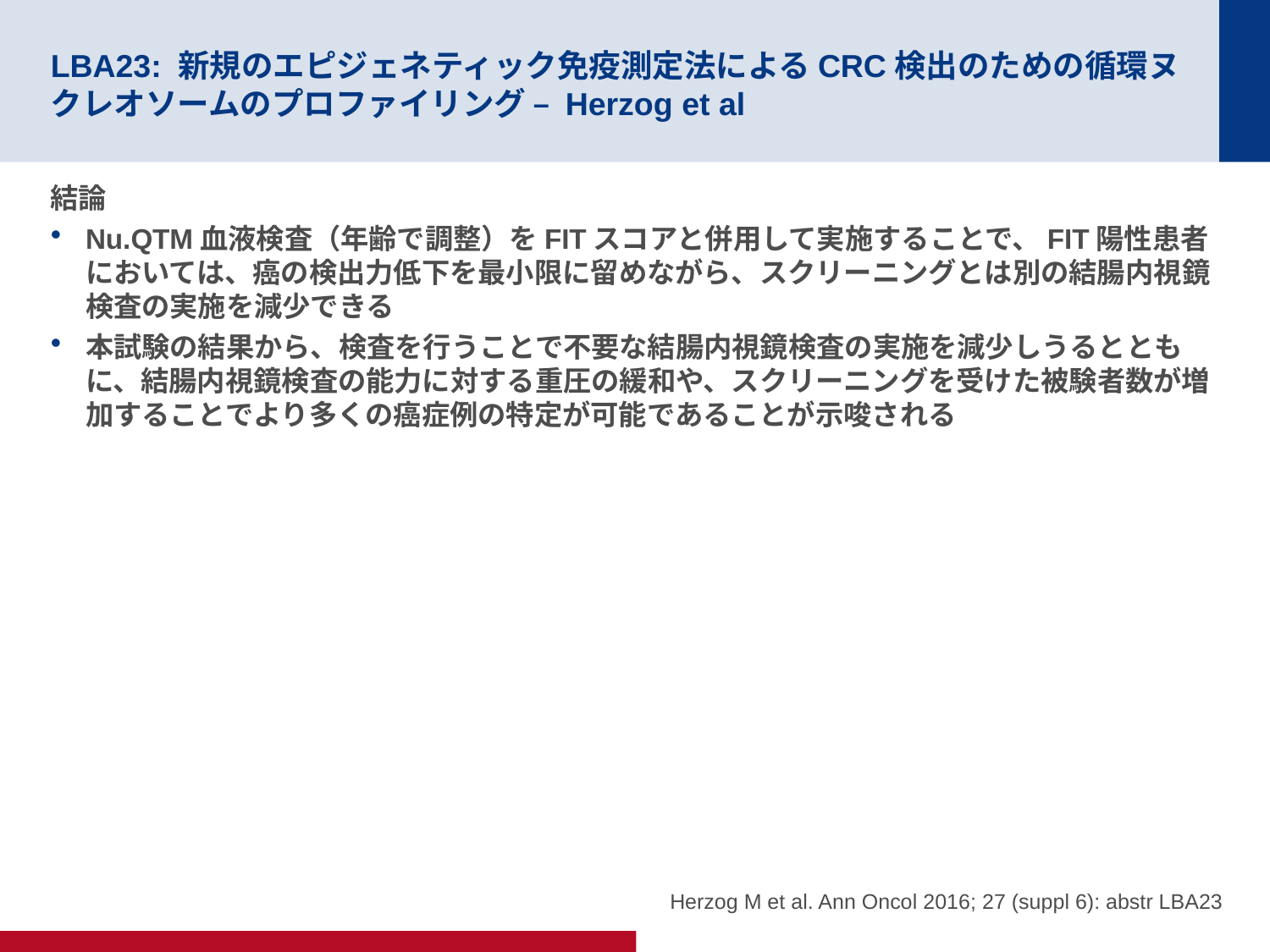

# LBA23: 新規のエピジェネティック免疫測定法によるCRC検出のための循環ヌクレオソームのプロファイリング – Herzog et al
結論
Nu.QTM血液検査（年齢で調整）をFITスコアと併用して実施することで、FIT陽性患者においては、癌の検出力低下を最小限に留めながら、スクリーニングとは別の結腸内視鏡検査の実施を減少できる
本試験の結果から、検査を行うことで不要な結腸内視鏡検査の実施を減少しうるとともに、結腸内視鏡検査の能力に対する重圧の緩和や、スクリーニングを受けた被験者数が増加することでより多くの癌症例の特定が可能であることが示唆される
Herzog M et al. Ann Oncol 2016; 27 (suppl 6): abstr LBA23